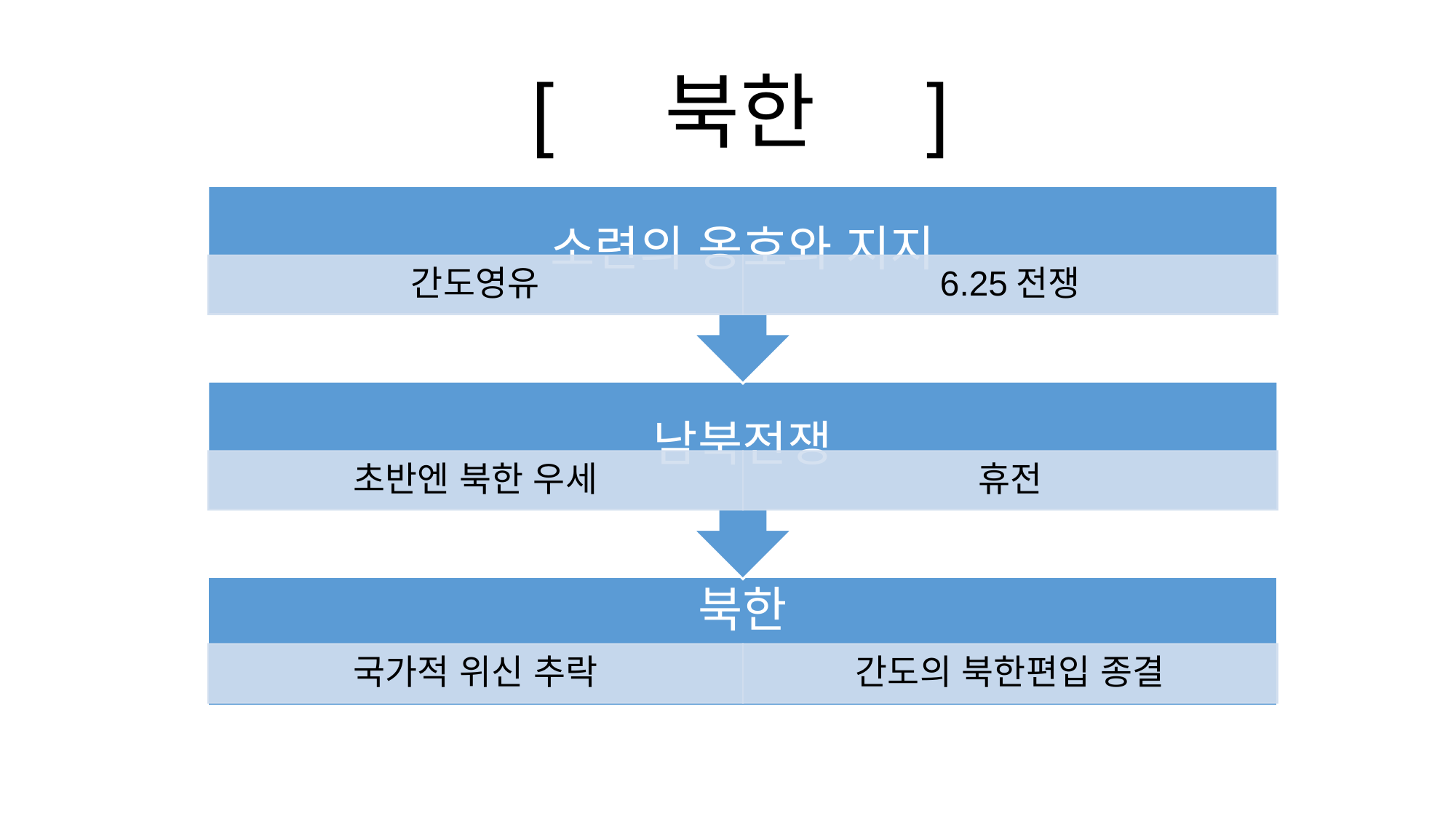

[    북한    ]
북한
국가적 위신 추락
간도의 북한편입 종결
남북전쟁
초반엔 북한 우세
휴전
소련의 옹호와 지지
간도영유
6.25전쟁